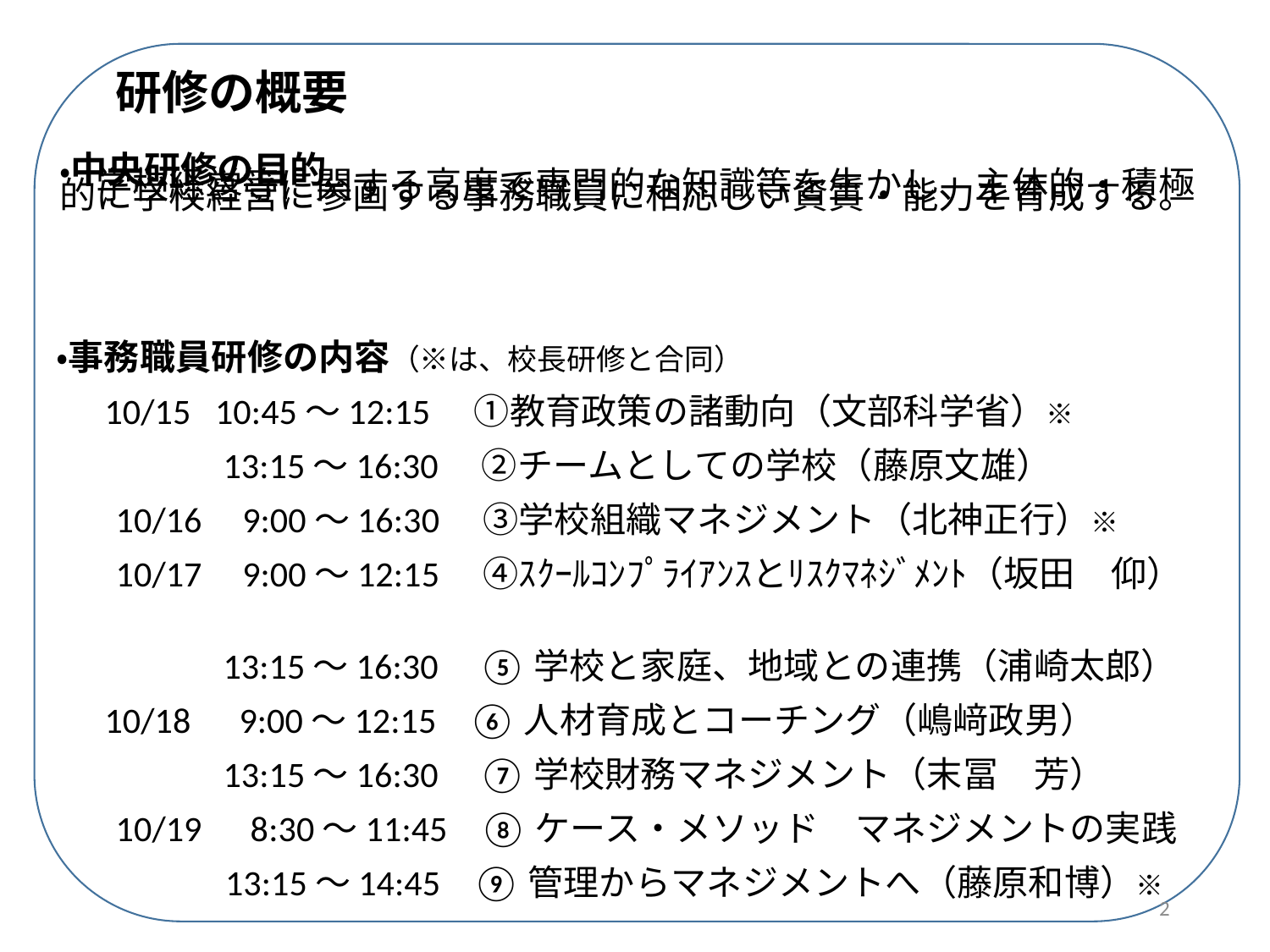

# 研修の概要
・中央研修の目的
　学校経営等に関する高度で専門的な知識等を生かし、主体的・積極的に学校経営に参画する事務職員に相応しい資質・能力を育成する。

・事務職員研修の内容（※は、校長研修と合同）
      10/15   10:45～12:15　①教育政策の諸動向（文部科学省）※
　 　　　 13:15～16:30　②チームとしての学校（藤原文雄）
　  10/16     9:00～16:30　③学校組織マネジメント（北神正行）※
　  10/17     9:00～12:15　④ｽｸｰﾙｺﾝﾌﾟﾗｲｱﾝｽとﾘｽｸﾏﾈｼﾞﾒﾝﾄ（坂田　仰）
　　　　  13:15～16:30     ⑤学校と家庭、地域との連携（浦崎太郎）
      10/18      9:00～12:15    ⑥人材育成とコーチング（嶋﨑政男）
　　　　  13:15～16:30     ⑦学校財務マネジメント（末冨　芳）
　  10/19      8:30～11:45    ⑧ケース・メソッド　マネジメントの実践
                     13:15～14:45    ⑨管理からマネジメントへ（藤原和博）※

2